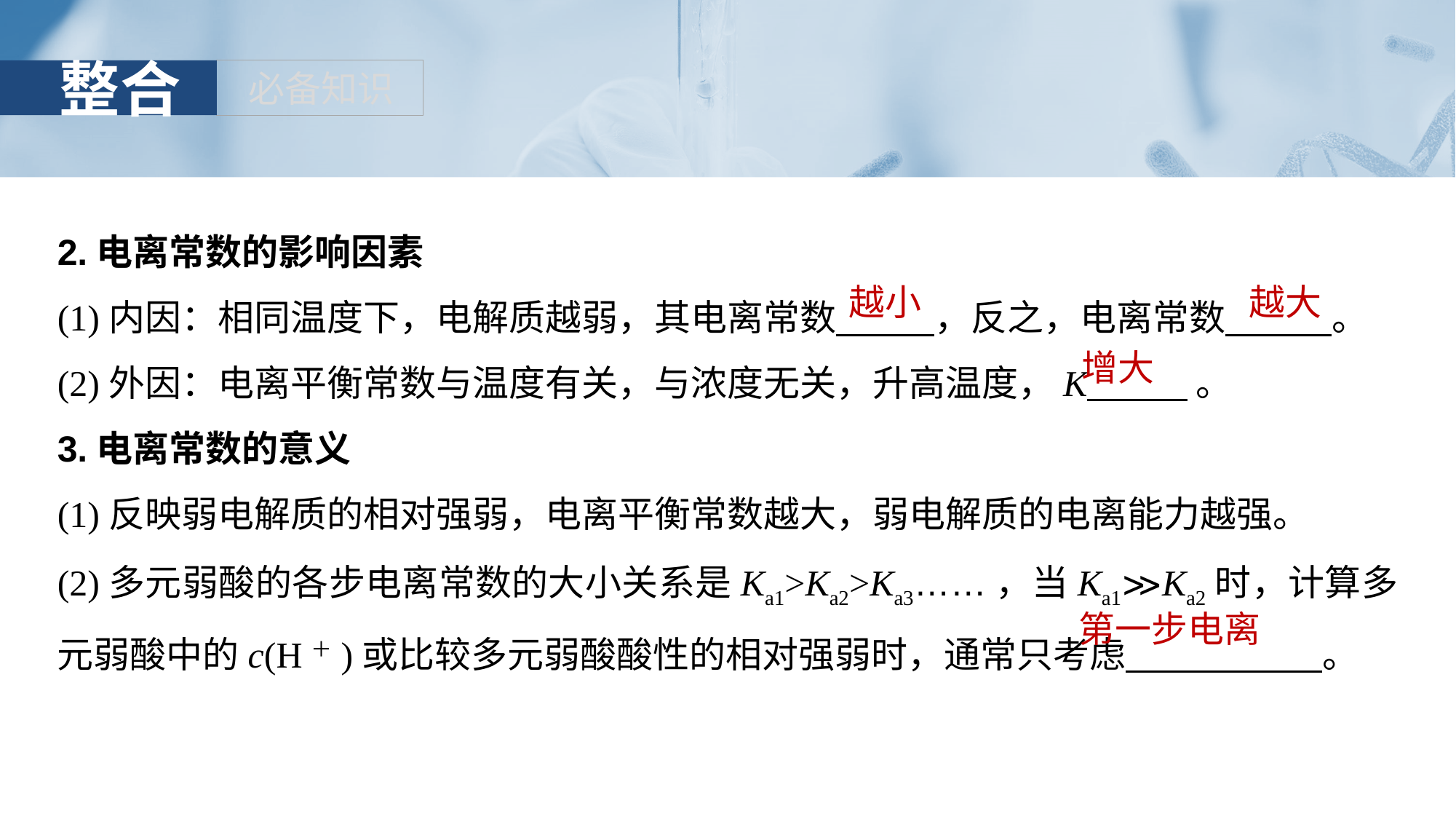

2.电离常数的影响因素
(1)内因：相同温度下，电解质越弱，其电离常数            ，反之，电离常数             。
(2)外因：电离平衡常数与温度有关，与浓度无关，升高温度，K           。
3.电离常数的意义
(1)反映弱电解质的相对强弱，电离平衡常数越大，弱电解质的电离能力越强。
(2)多元弱酸的各步电离常数的大小关系是Ka1>Ka2>Ka3……，当Ka1≫Ka2时，计算多元弱酸中的c(H＋)或比较多元弱酸酸性的相对强弱时，通常只考虑                        。
越大
越小
增大
第一步电离